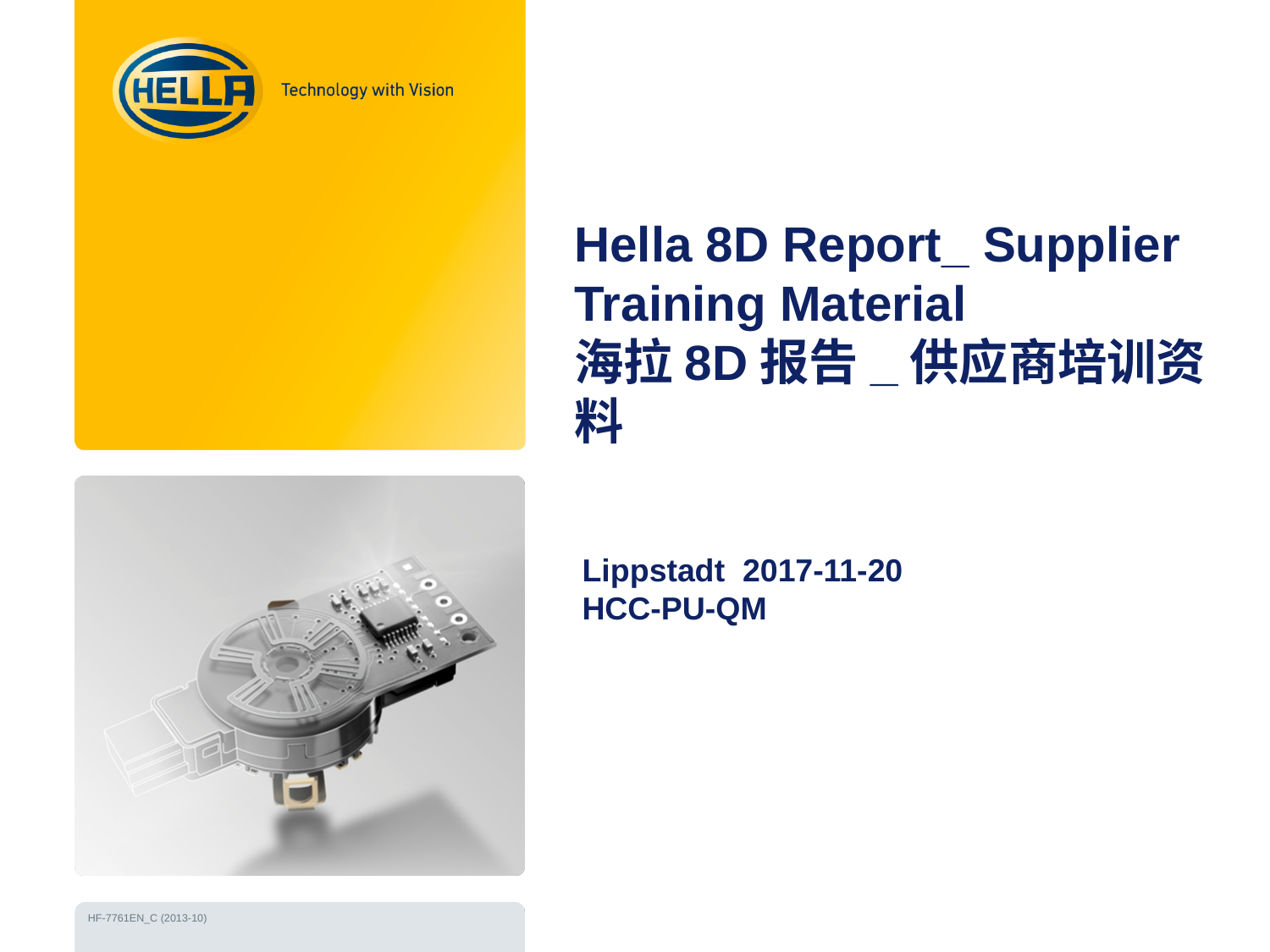

# Hella 8D Report_ Supplier Training Material 海拉8D报告_供应商培训资料
Lippstadt  2017-11-20
HCC-PU-QM